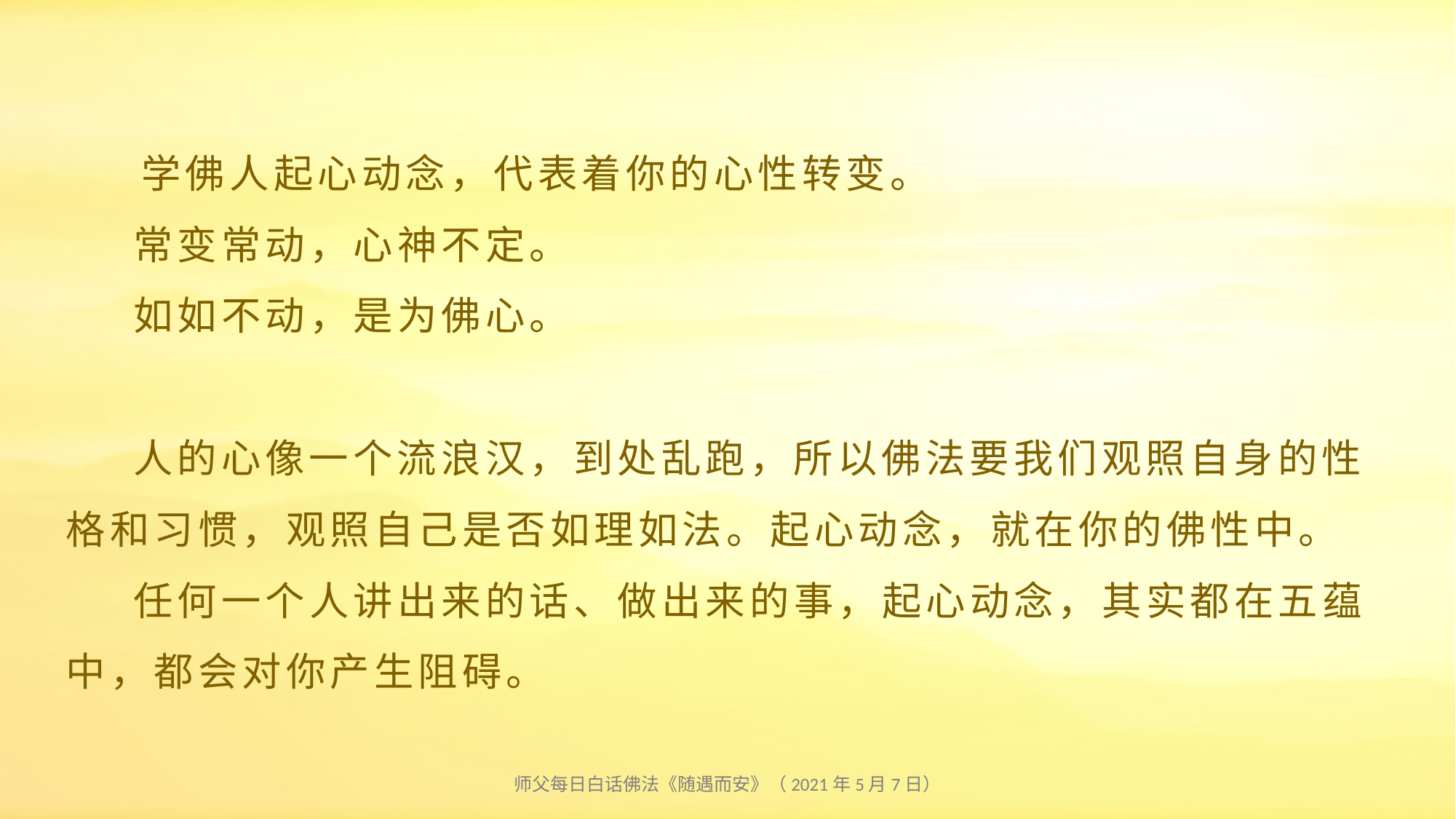

# 学佛人起心动念，代表着你的心性转变。 常变常动，心神不定。 如如不动，是为佛心。 人的心像一个流浪汉，到处乱跑，所以佛法要我们观照自身的性格和习惯，观照自己是否如理如法。起心动念，就在你的佛性中。 任何一个人讲出来的话、做出来的事，起心动念，其实都在五蕴中，都会对你产生阻碍。
师父每日白话佛法《随遇而安》（2021年5月7日）